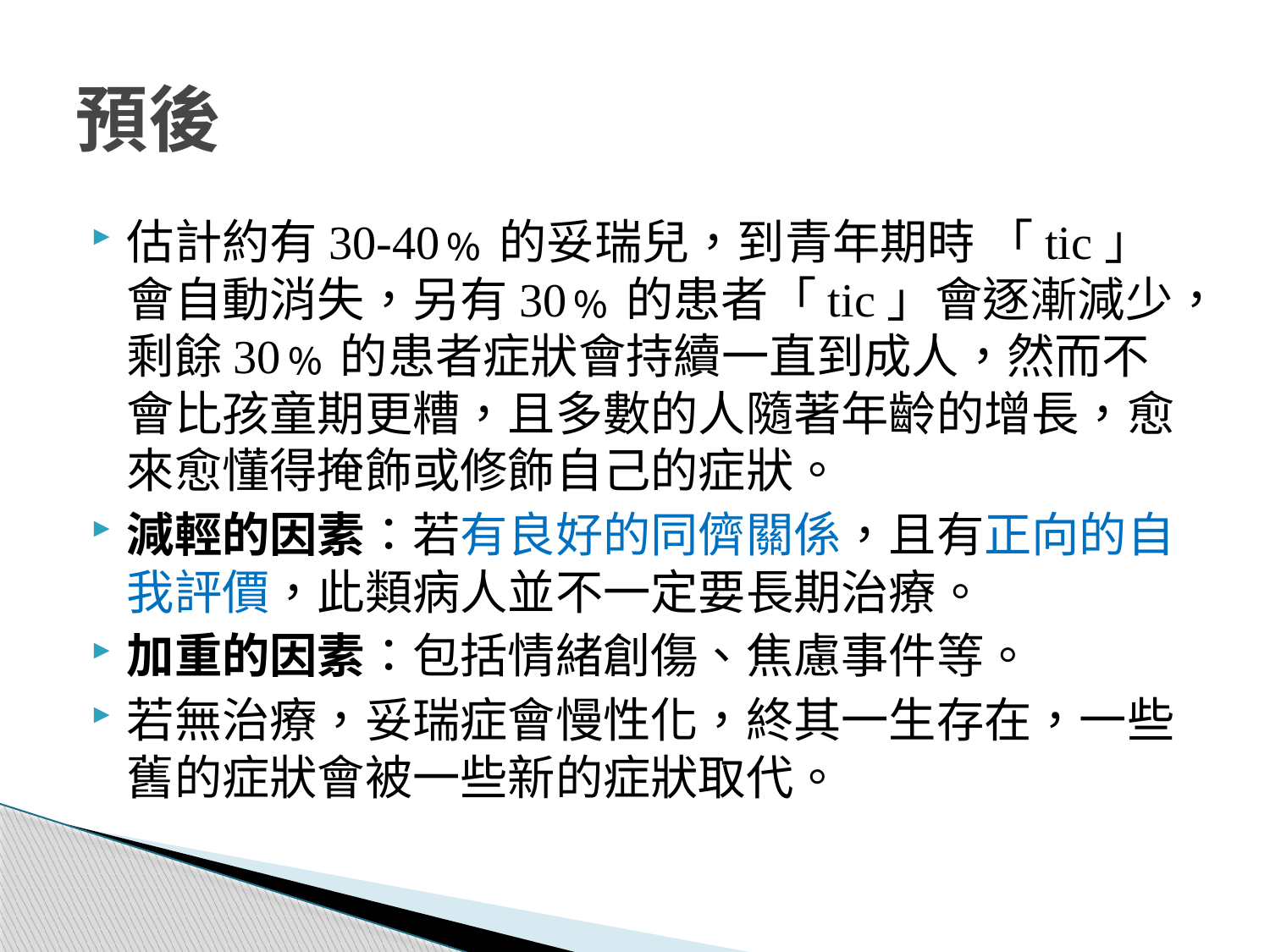

# 預後
估計約有30-40﹪的妥瑞兒，到青年期時 「tic」會自動消失，另有30﹪的患者「tic」會逐漸減少，剩餘30﹪的患者症狀會持續一直到成人，然而不會比孩童期更糟，且多數的人隨著年齡的增長，愈來愈懂得掩飾或修飾自己的症狀。
減輕的因素：若有良好的同儕關係，且有正向的自我評價，此類病人並不一定要長期治療。
加重的因素：包括情緒創傷、焦慮事件等。
若無治療，妥瑞症會慢性化，終其一生存在，一些舊的症狀會被一些新的症狀取代。